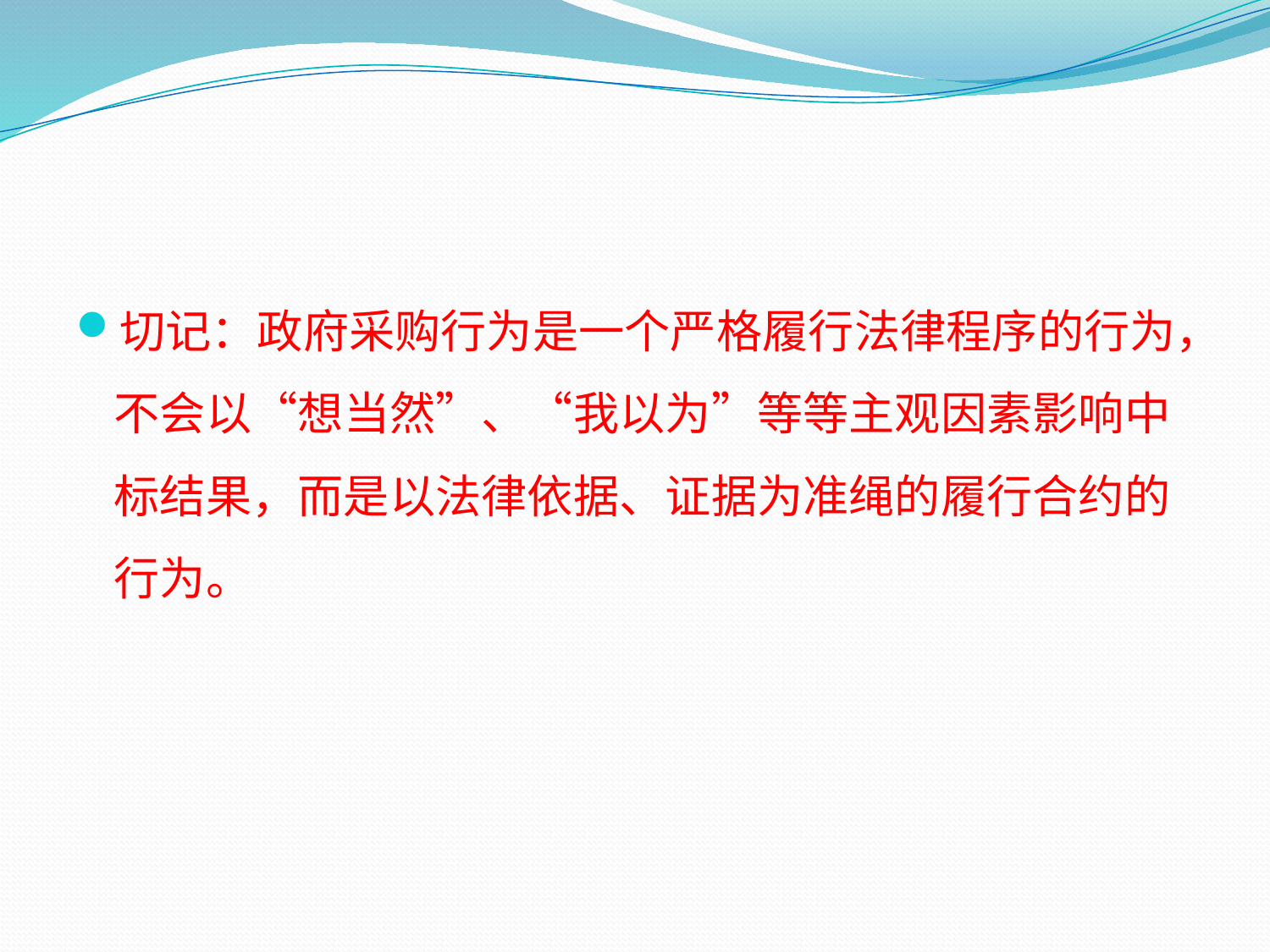

#
切记：政府采购行为是一个严格履行法律程序的行为，不会以“想当然”、“我以为”等等主观因素影响中标结果，而是以法律依据、证据为准绳的履行合约的行为。